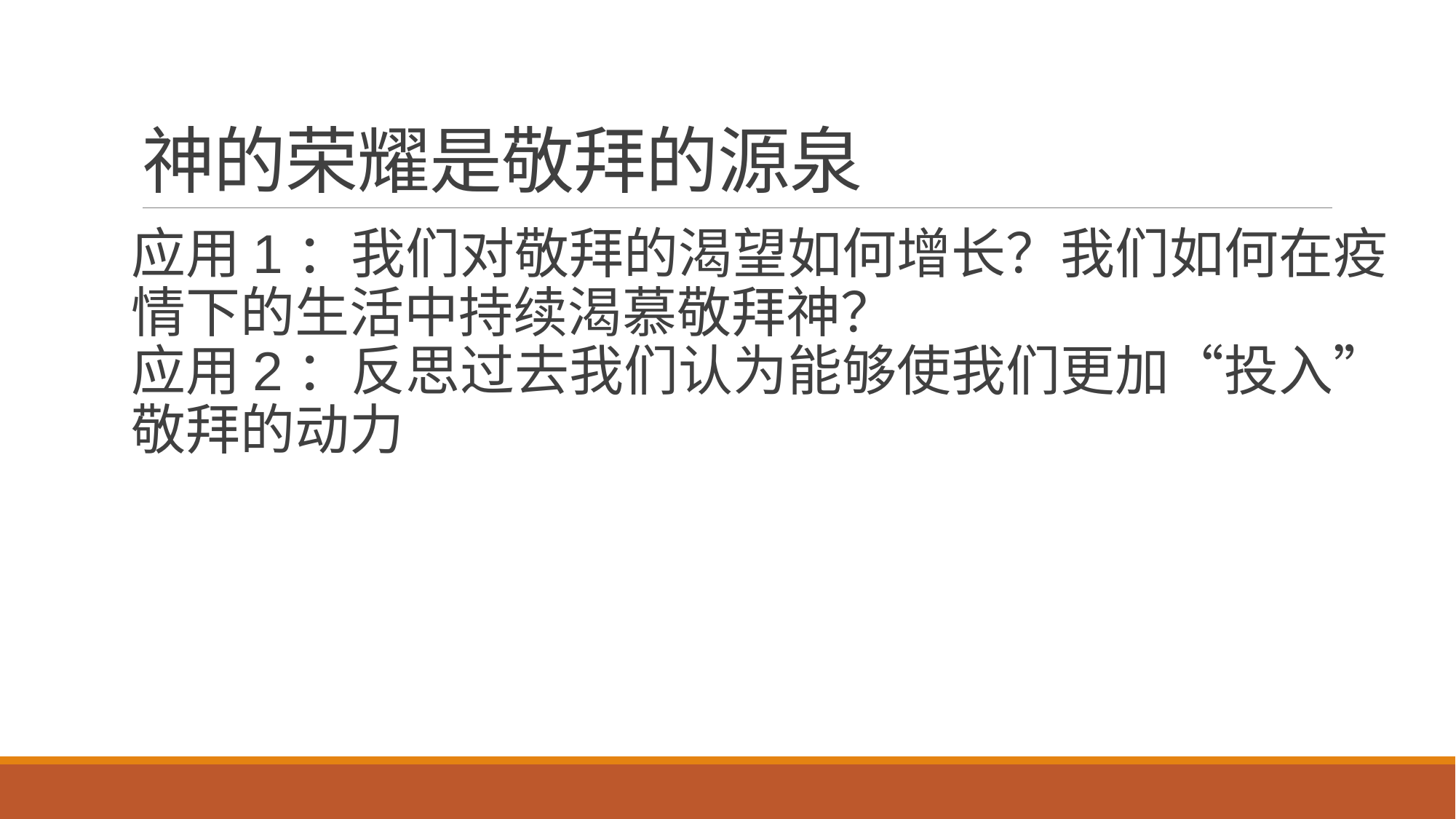

# 神的荣耀是敬拜的源泉
应用1：我们对敬拜的渴望如何增长？我们如何在疫情下的生活中持续渴慕敬拜神？
应用2：反思过去我们认为能够使我们更加“投入”敬拜的动力